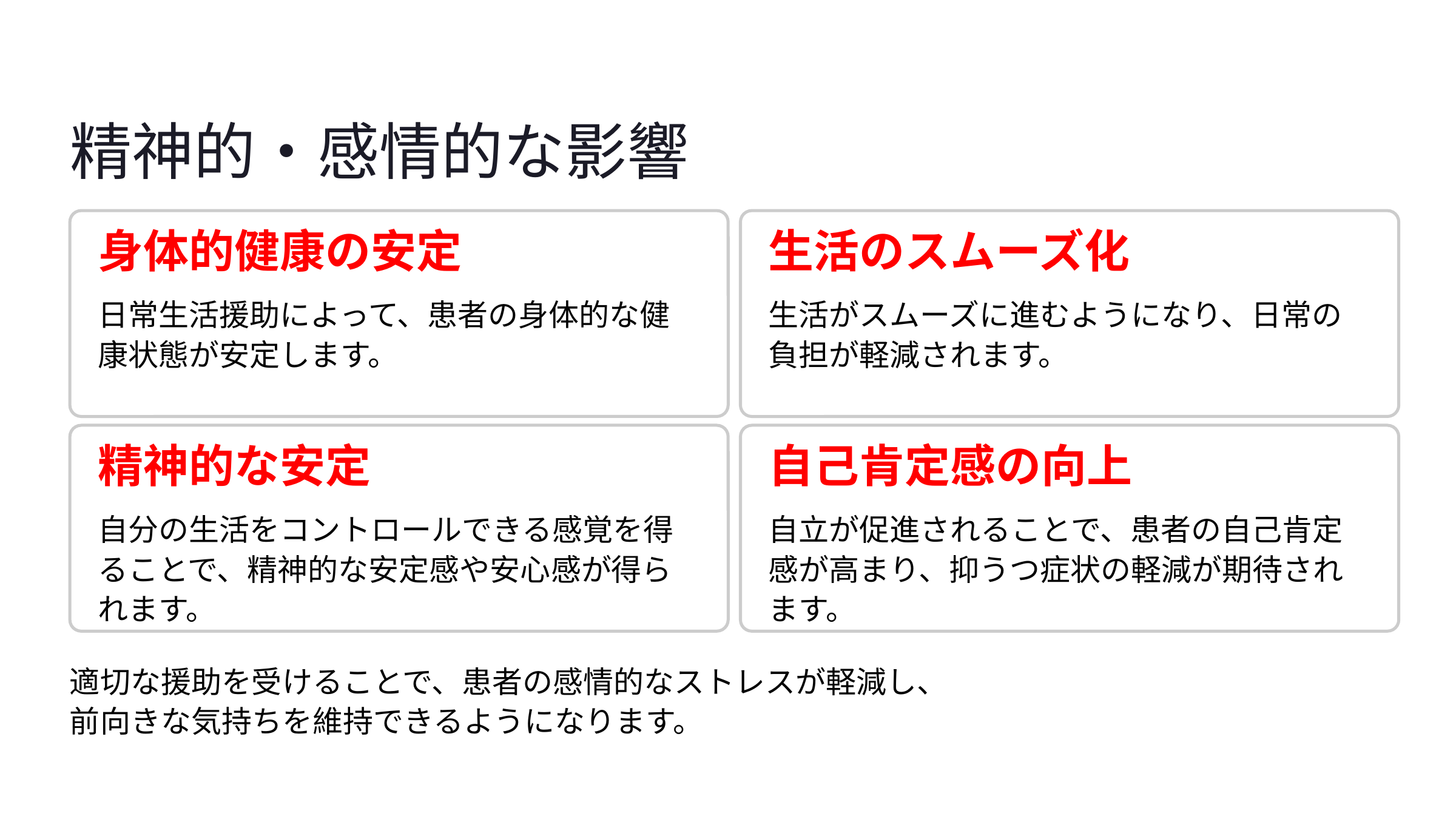

精神的・感情的な影響

身体的健康の安定
生活のスムーズ化
日常生活援助によって、患者の身体的な健康状態が安定します。
生活がスムーズに進むようになり、日常の負担が軽減されます。

精神的な安定
自己肯定感の向上
自分の生活をコントロールできる感覚を得ることで、精神的な安定感や安心感が得られます。
自立が促進されることで、患者の自己肯定感が高まり、抑うつ症状の軽減が期待されます。
適切な援助を受けることで、患者の感情的なストレスが軽減し、
前向きな気持ちを維持できるようになります。